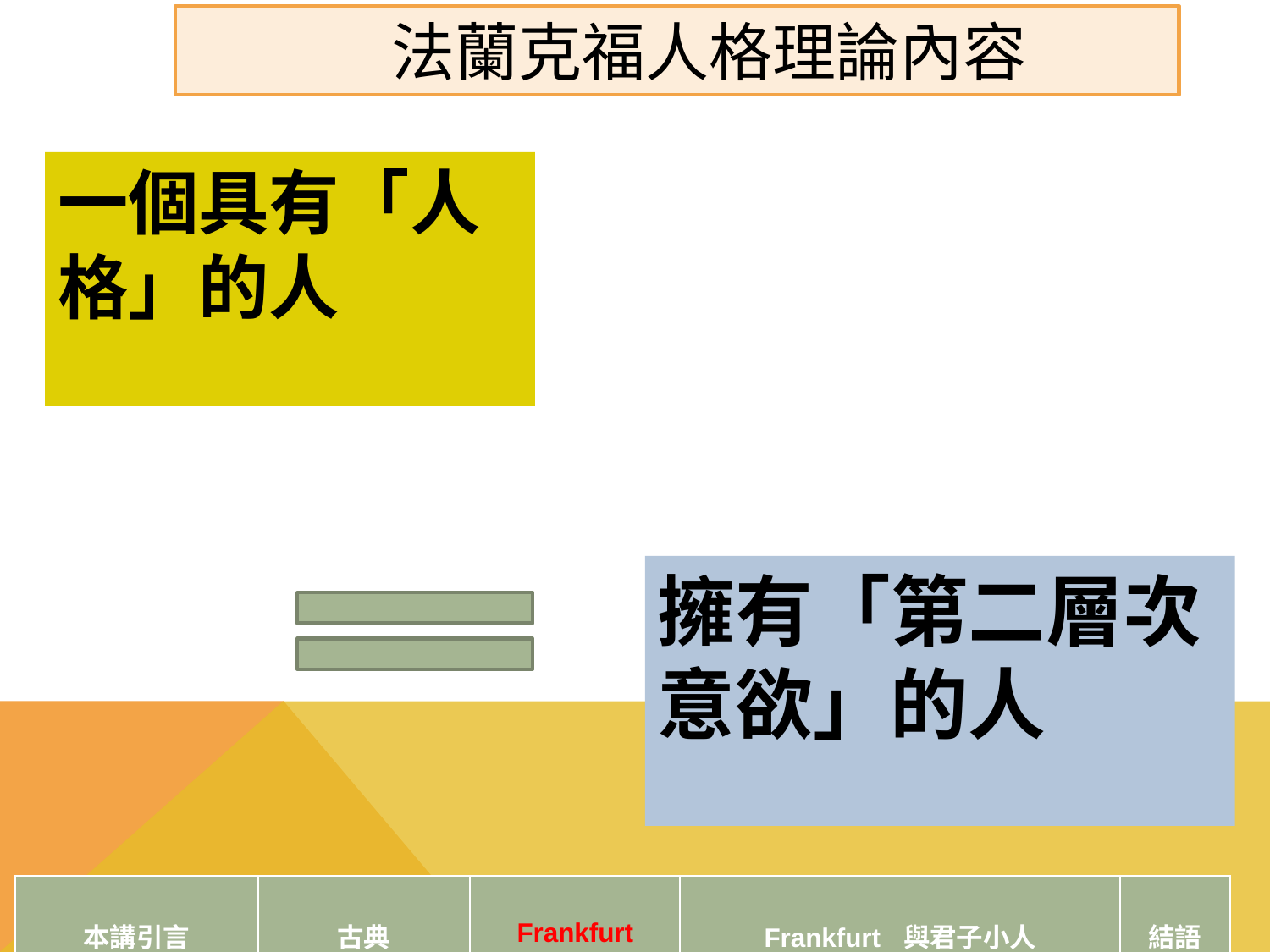

法蘭克福人格理論內容
一個具有「人格」的人
擁有「第二層次意欲」的人

| 本講引言 | 古典 | Frankfurt | Frankfurt 與君子小人 | 結語 |
| --- | --- | --- | --- | --- |